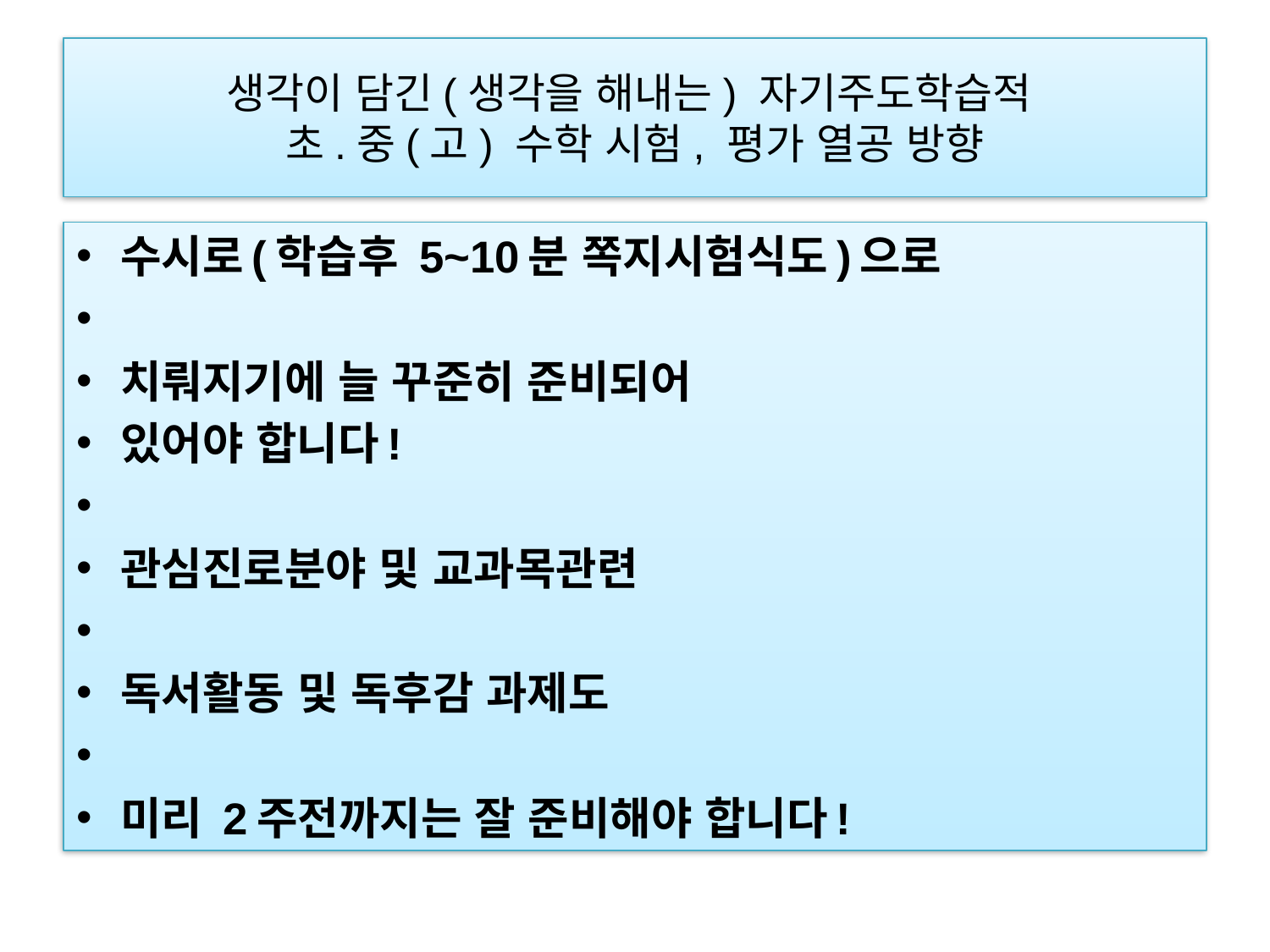

# 생각이 담긴(생각을 해내는) 자기주도학습적 초.중(고) 수학 시험, 평가 열공 방향
수시로(학습후 5~10분 쪽지시험식도)으로

치뤄지기에 늘 꾸준히 준비되어
있어야 합니다!

관심진로분야 및 교과목관련

독서활동 및 독후감 과제도

미리 2주전까지는 잘 준비해야 합니다!